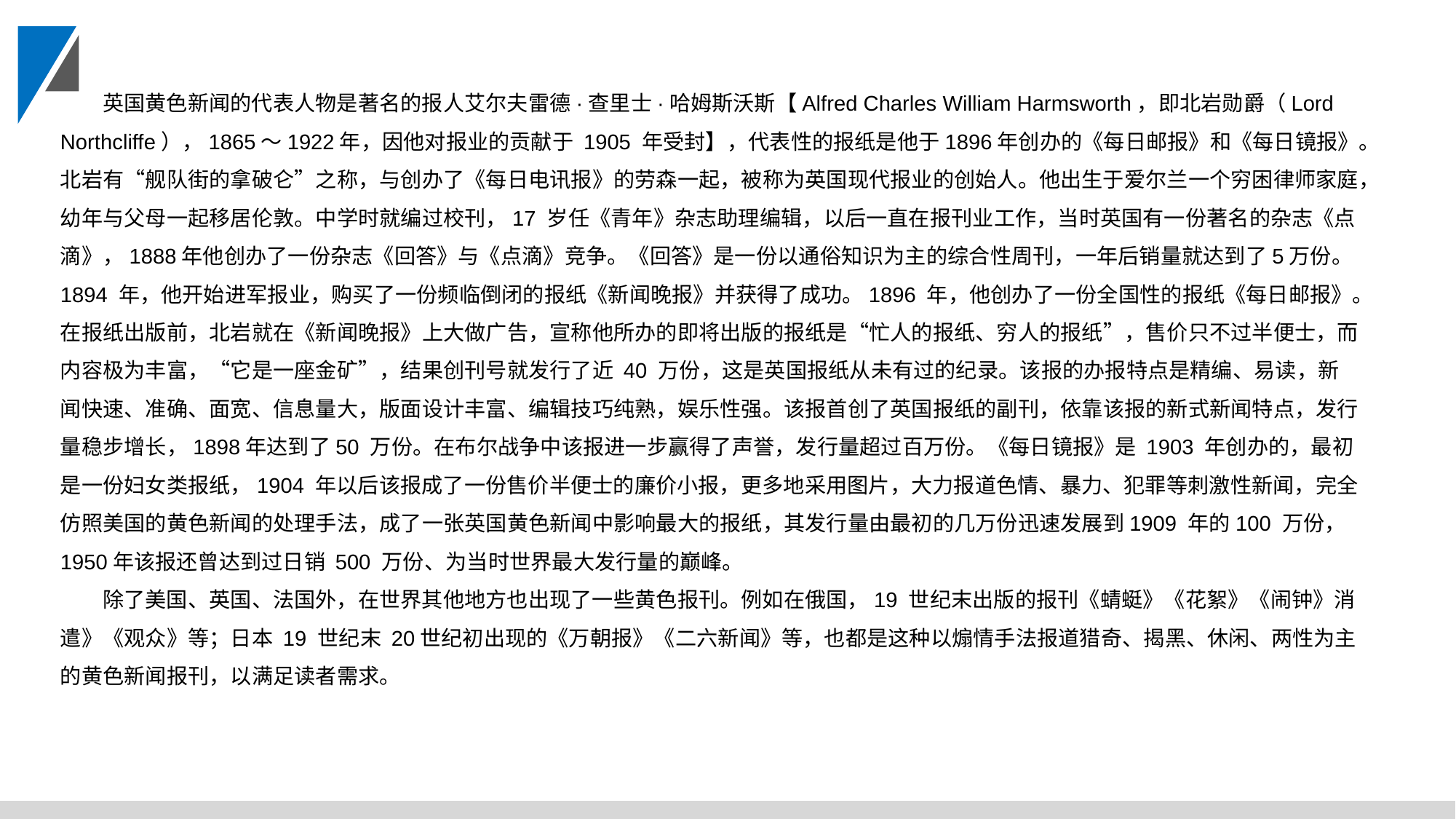

英国黄色新闻的代表人物是著名的报人艾尔夫雷德·查里士·哈姆斯沃斯【Alfred Charles William Harmsworth，即北岩勋爵（Lord Northcliffe），1865～1922年，因他对报业的贡献于 1905 年受封】，代表性的报纸是他于1896年创办的《每日邮报》和《每日镜报》。北岩有“舰队街的拿破仑”之称，与创办了《每日电讯报》的劳森一起，被称为英国现代报业的创始人。他出生于爱尔兰一个穷困律师家庭，幼年与父母一起移居伦敦。中学时就编过校刊，17 岁任《青年》杂志助理编辑，以后一直在报刊业工作，当时英国有一份著名的杂志《点滴》，1888年他创办了一份杂志《回答》与《点滴》竞争。《回答》是一份以通俗知识为主的综合性周刊，一年后销量就达到了5万份。1894 年，他开始进军报业，购买了一份频临倒闭的报纸《新闻晚报》并获得了成功。1896 年，他创办了一份全国性的报纸《每日邮报》。在报纸出版前，北岩就在《新闻晚报》上大做广告，宣称他所办的即将出版的报纸是“忙人的报纸、穷人的报纸”，售价只不过半便士，而内容极为丰富，“它是一座金矿”，结果创刊号就发行了近 40 万份，这是英国报纸从未有过的纪录。该报的办报特点是精编、易读，新闻快速、准确、面宽、信息量大，版面设计丰富、编辑技巧纯熟，娱乐性强。该报首创了英国报纸的副刊，依靠该报的新式新闻特点，发行量稳步增长，1898年达到了50 万份。在布尔战争中该报进一步赢得了声誉，发行量超过百万份。《每日镜报》是 1903 年创办的，最初是一份妇女类报纸，1904 年以后该报成了一份售价半便士的廉价小报，更多地采用图片，大力报道色情、暴力、犯罪等刺激性新闻，完全仿照美国的黄色新闻的处理手法，成了一张英国黄色新闻中影响最大的报纸，其发行量由最初的几万份迅速发展到1909 年的100 万份，1950年该报还曾达到过日销 500 万份、为当时世界最大发行量的巅峰。
除了美国、英国、法国外，在世界其他地方也出现了一些黄色报刊。例如在俄国，19 世纪末出版的报刊《蜻蜓》《花絮》《闹钟》消遣》《观众》等；日本 19 世纪末 20世纪初出现的《万朝报》《二六新闻》等，也都是这种以煽情手法报道猎奇、揭黑、休闲、两性为主的黄色新闻报刊，以满足读者需求。